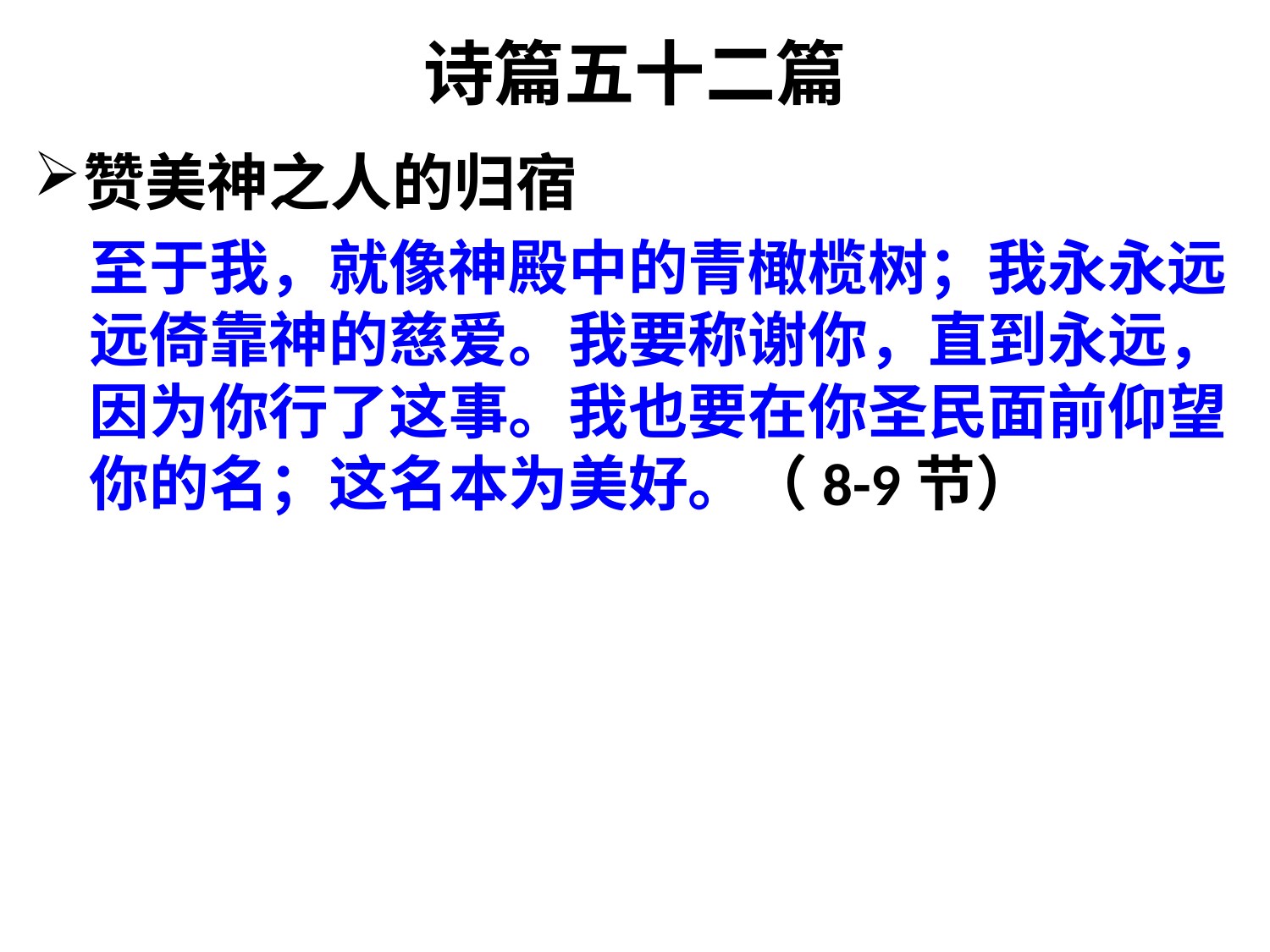

# 诗篇五十二篇
赞美神之人的归宿
至于我，就像神殿中的青橄榄树；我永永远远倚靠神的慈爱。我要称谢你，直到永远，因为你行了这事。我也要在你圣民面前仰望你的名；这名本为美好。（8-9节）